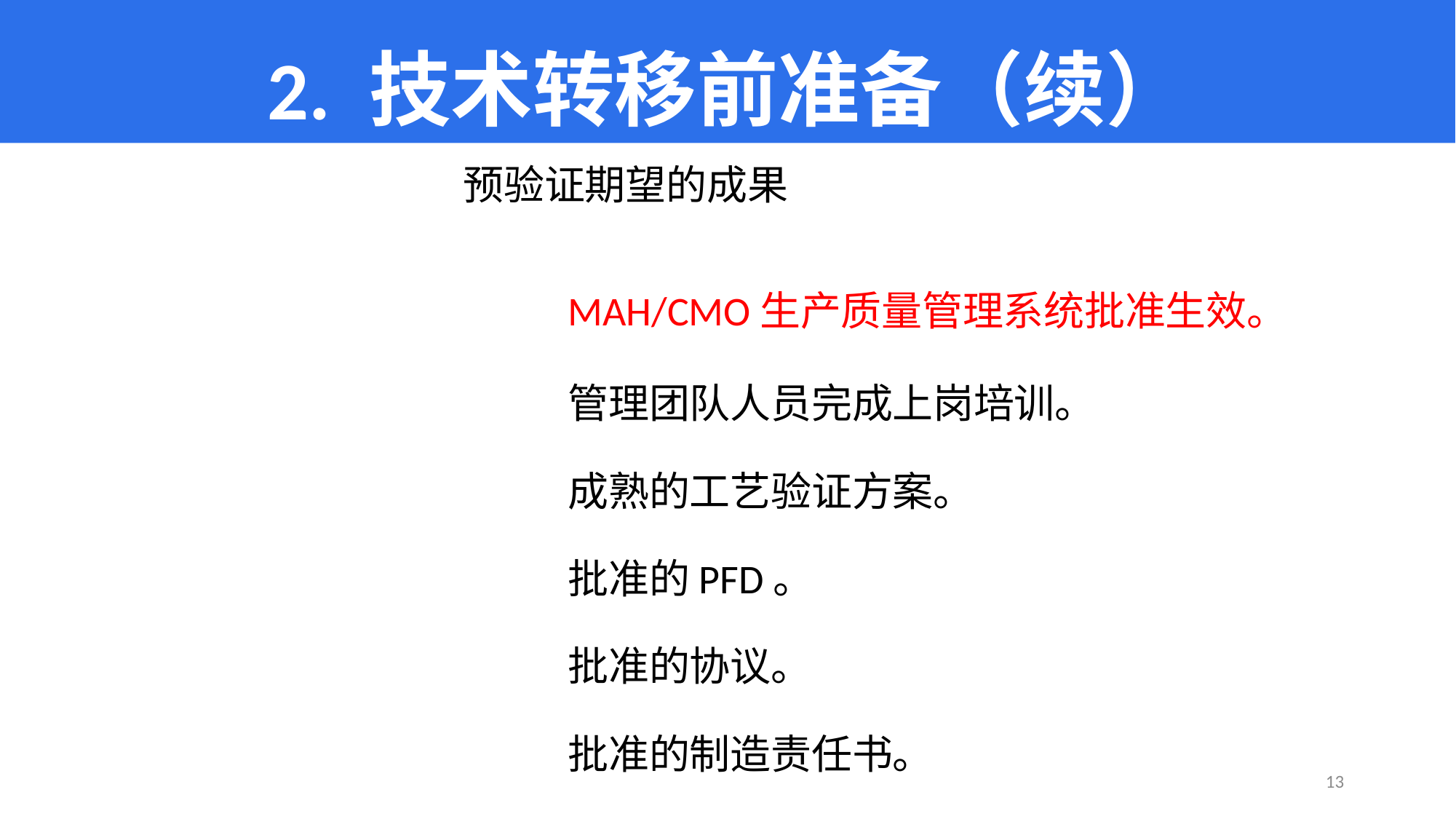

# 2. 技术转移前准备（续）
预验证期望的成果
	MAH/CMO生产质量管理系统批准生效。
	管理团队人员完成上岗培训。
	成熟的工艺验证方案。
	批准的PFD。
	批准的协议。
	批准的制造责任书。
13